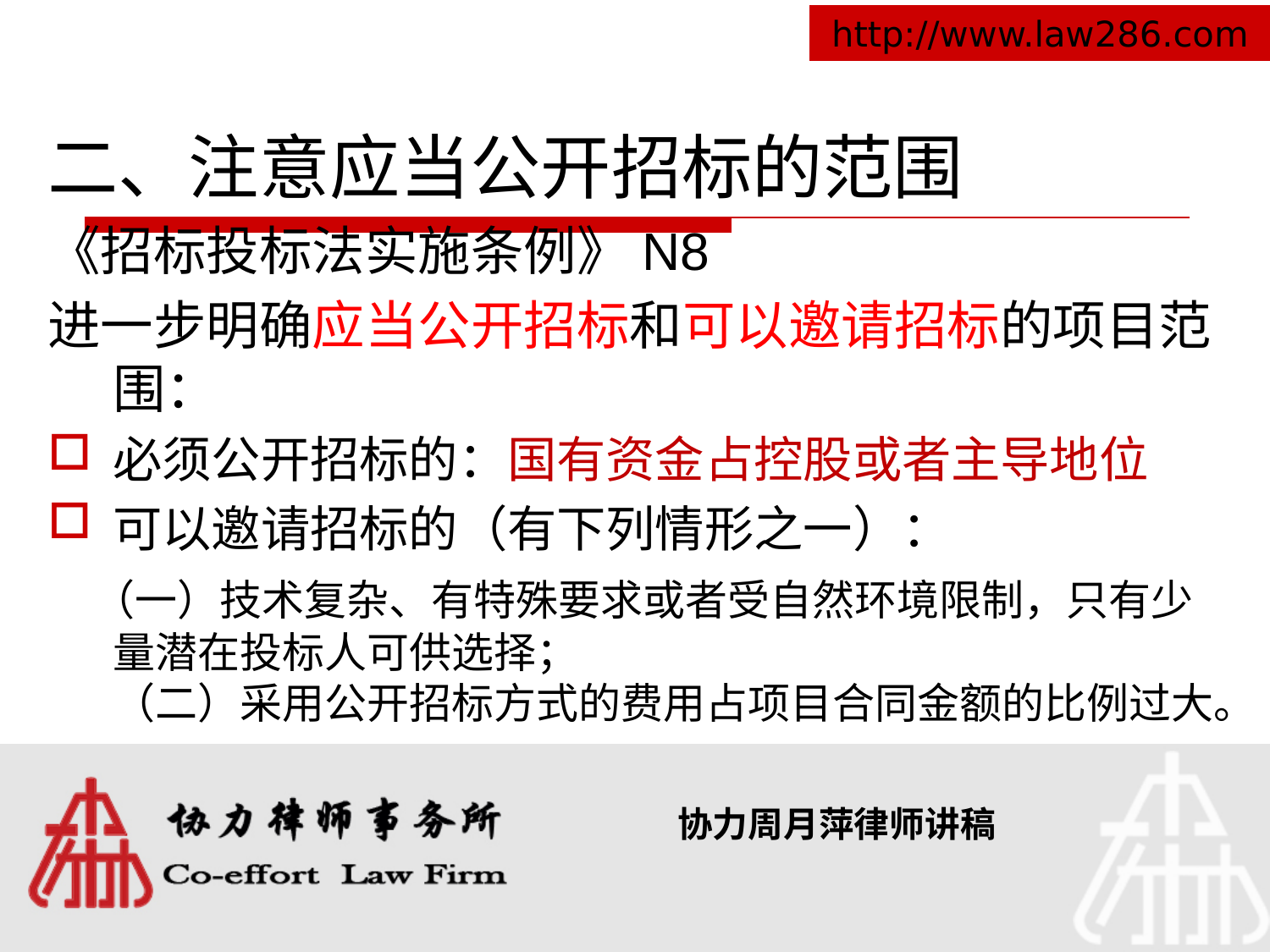

二、注意应当公开招标的范围
《招标投标法实施条例》N8
进一步明确应当公开招标和可以邀请招标的项目范围：
必须公开招标的：国有资金占控股或者主导地位
可以邀请招标的（有下列情形之一）：
   （一）技术复杂、有特殊要求或者受自然环境限制，只有少量潜在投标人可供选择；
（二）采用公开招标方式的费用占项目合同金额的比例过大。